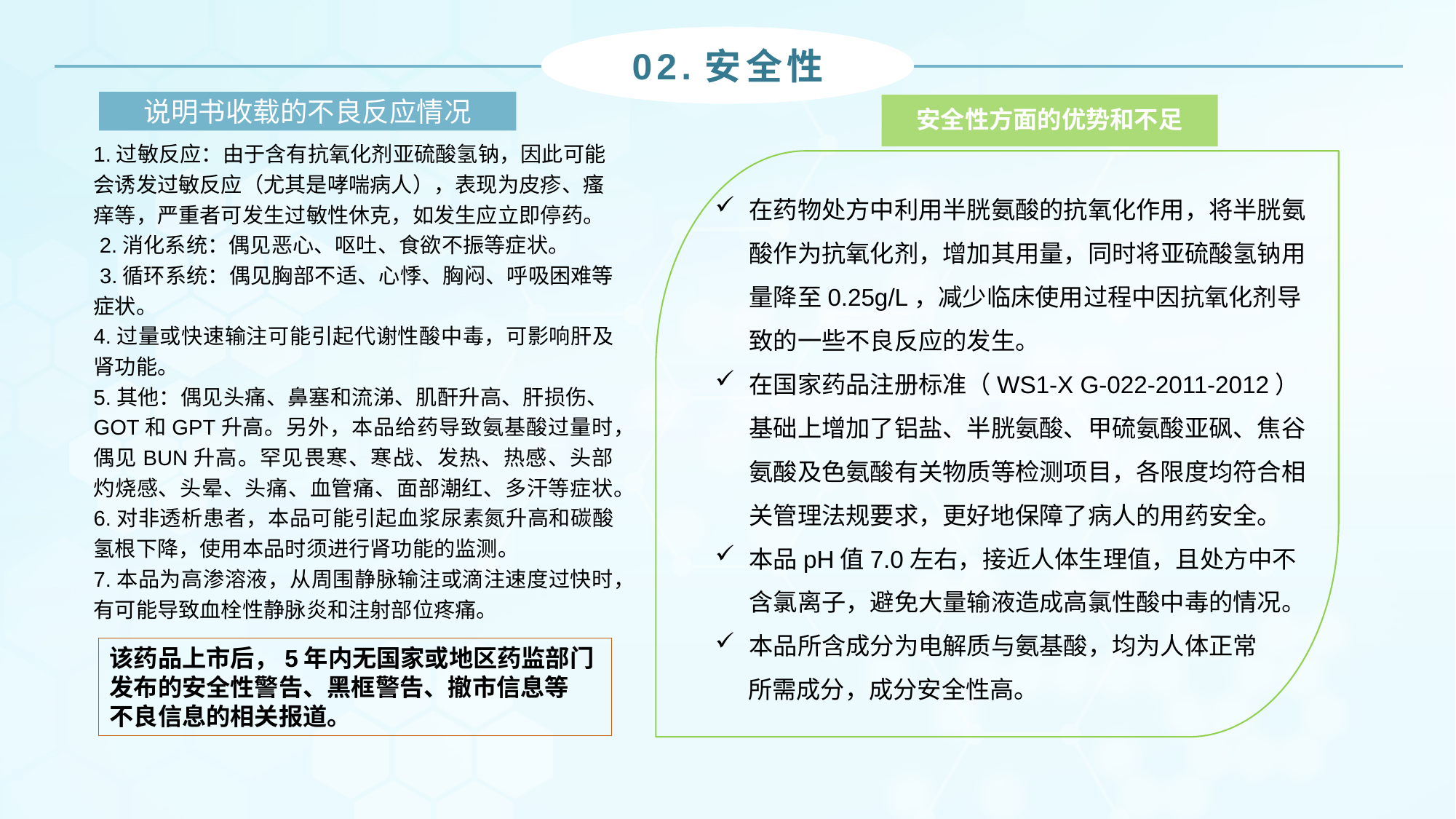

02.安全性
说明书收载的不良反应情况
安全性方面的优势和不足

在药物处方中利用半胱氨酸的抗氧化作用，将半胱氨酸作为抗氧化剂，增加其用量，同时将亚硫酸氢钠用量降至0.25g/L，减少临床使用过程中因抗氧化剂导致的一些不良反应的发生。
在国家药品注册标准（WS1-X G-022-2011-2012）基础上增加了铝盐、半胱氨酸、甲硫氨酸亚砜、焦谷氨酸及色氨酸有关物质等检测项目，各限度均符合相关管理法规要求，更好地保障了病人的用药安全。
本品pH值7.0左右，接近人体生理值，且处方中不含氯离子，避免大量输液造成高氯性酸中毒的情况。
本品所含成分为电解质与氨基酸，均为人体正常
     所需成分，成分安全性高。

1.过敏反应：由于含有抗氧化剂亚硫酸氢钠，因此可能
会诱发过敏反应（尤其是哮喘病人），表现为皮疹、瘙
痒等，严重者可发生过敏性休克，如发生应立即停药。
 2.消化系统：偶见恶心、呕吐、食欲不振等症状。
 3.循环系统：偶见胸部不适、心悸、胸闷、呼吸困难等症状。
4.过量或快速输注可能引起代谢性酸中毒，可影响肝及肾功能。
5.其他：偶见头痛、鼻塞和流涕、肌酐升高、肝损伤、GOT和GPT升高。另外，本品给药导致氨基酸过量时，偶见BUN升高。罕见畏寒、寒战、发热、热感、头部灼烧感、头晕、头痛、血管痛、面部潮红、多汗等症状。
6.对非透析患者，本品可能引起血浆尿素氮升高和碳酸氢根下降，使用本品时须进行肾功能的监测。
7.本品为高渗溶液，从周围静脉输注或滴注速度过快时，有可能导致血栓性静脉炎和注射部位疼痛。
该药品上市后，5年内无国家或地区药监部门
发布的安全性警告、黑框警告、撤市信息等
不良信息的相关报道。